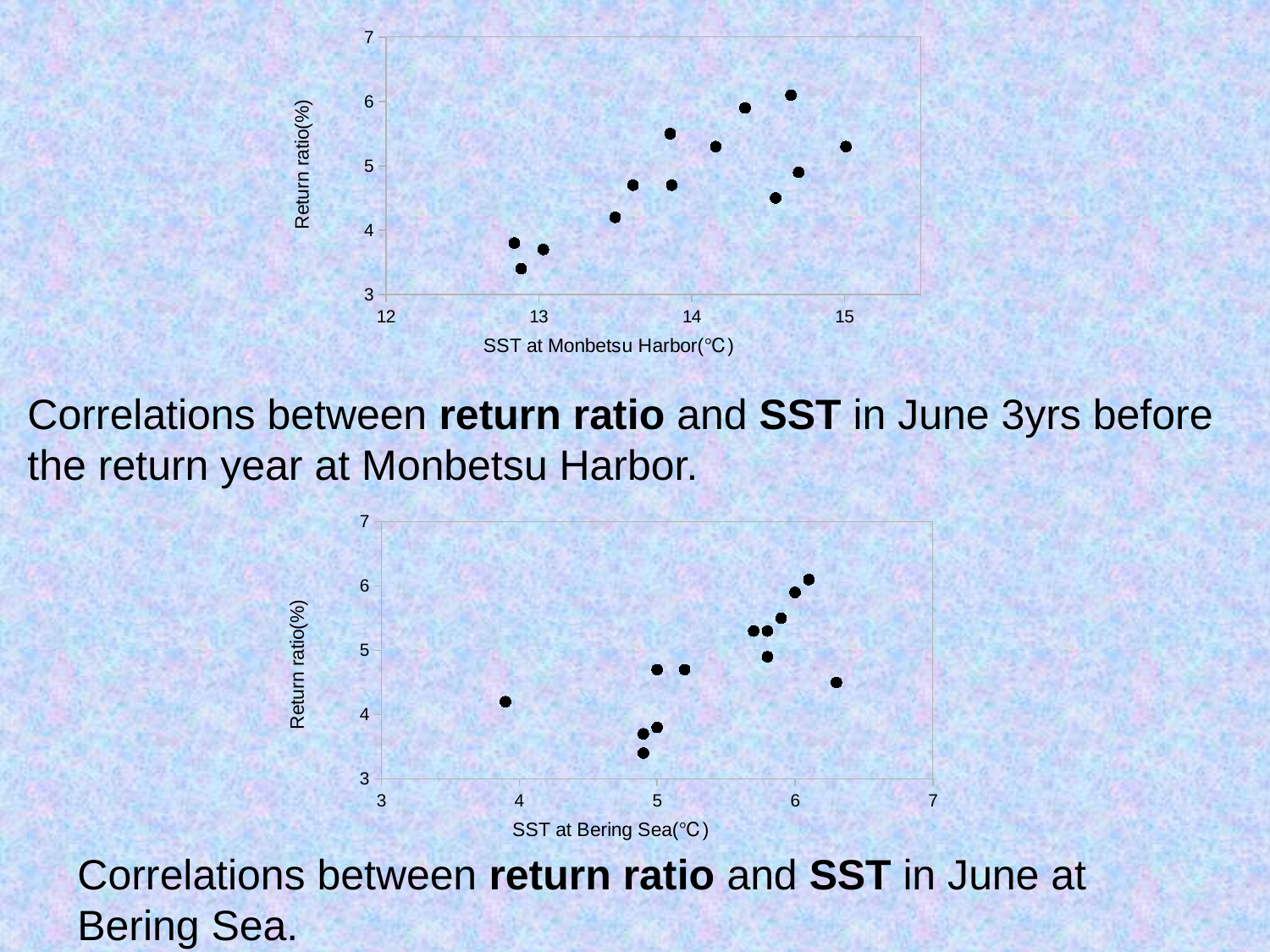

### Chart

| Category | 回帰率 |
|---|---|
Correlations between return ratio and SST in June 3yrs before the return year at Monbetsu Harbor.

### Chart

| Category |  |
|---|---|
Correlations between return ratio and SST in June at Bering Sea.